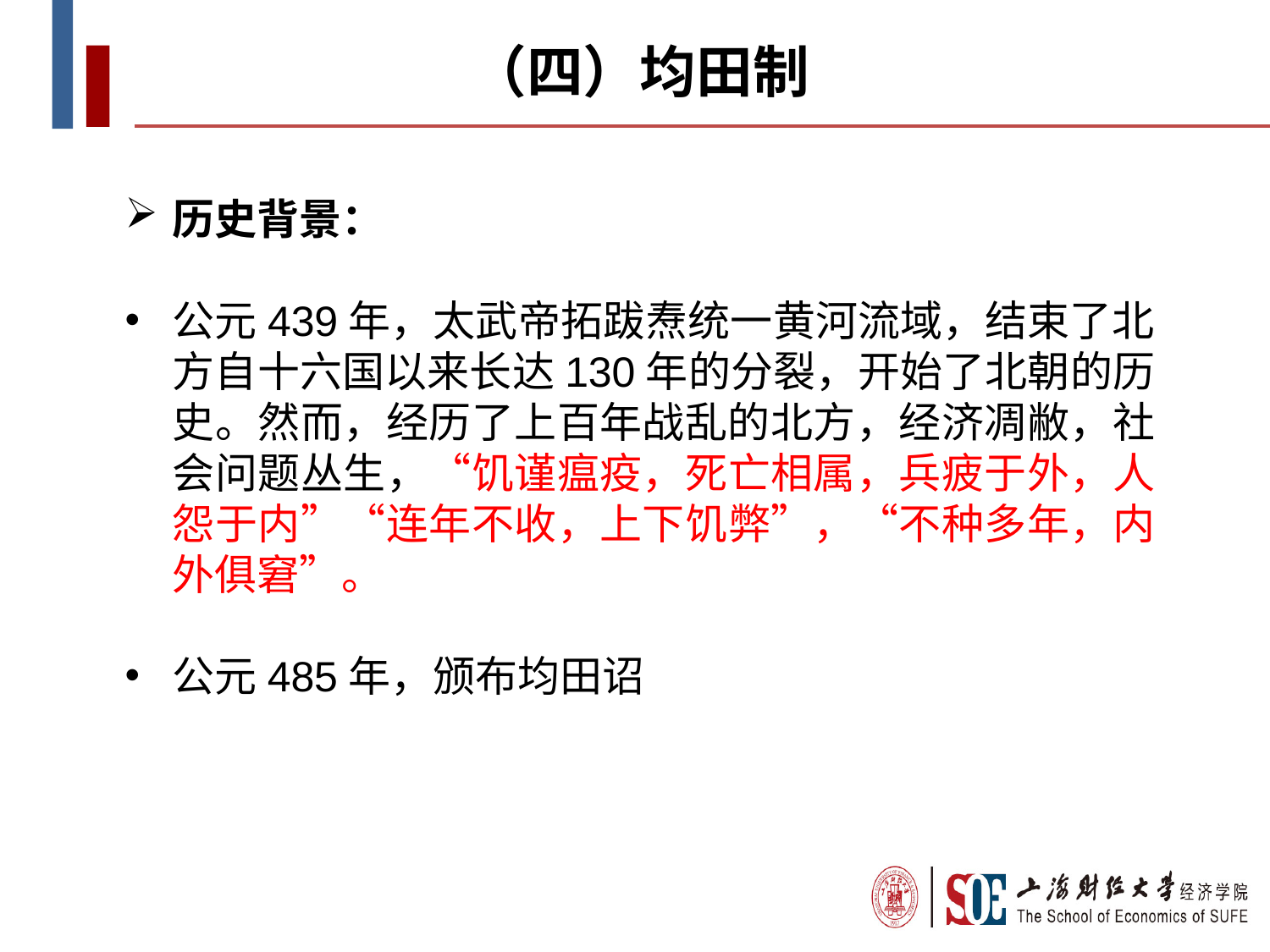

（四）均田制
历史背景：

公元439年，太武帝拓跋焘统一黄河流域，结束了北方自十六国以来长达130年的分裂，开始了北朝的历史。然而，经历了上百年战乱的北方，经济凋敝，社会问题丛生，“饥谨瘟疫，死亡相属，兵疲于外，人怨于内”“连年不收，上下饥弊”，“不种多年，内外俱窘”。

公元485年，颁布均田诏